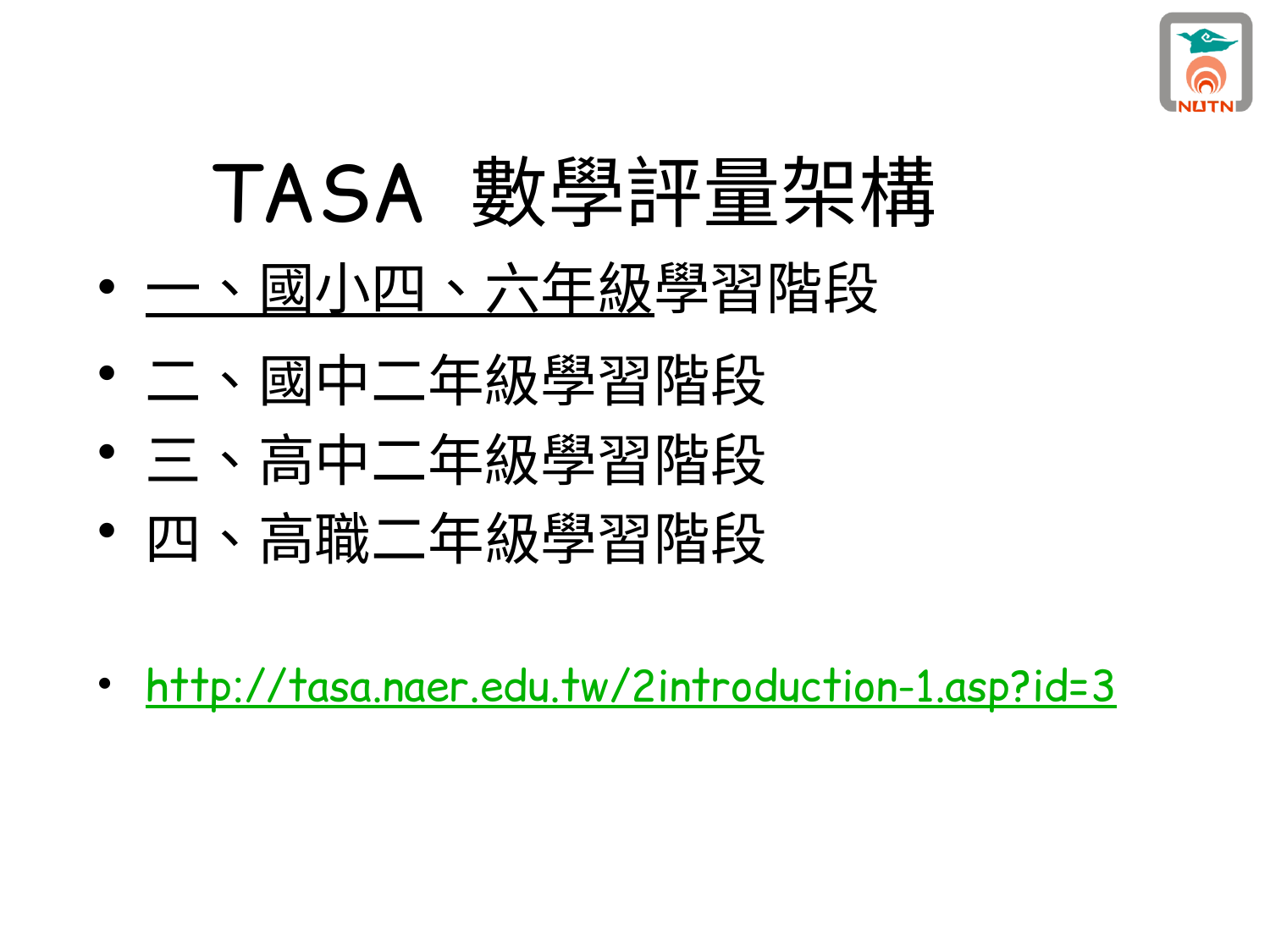

# TASA 數學評量架構
一、國小四、六年級學習階段
二、國中二年級學習階段
三、高中二年級學習階段
四、高職二年級學習階段

http://tasa.naer.edu.tw/2introduction-1.asp?id=3